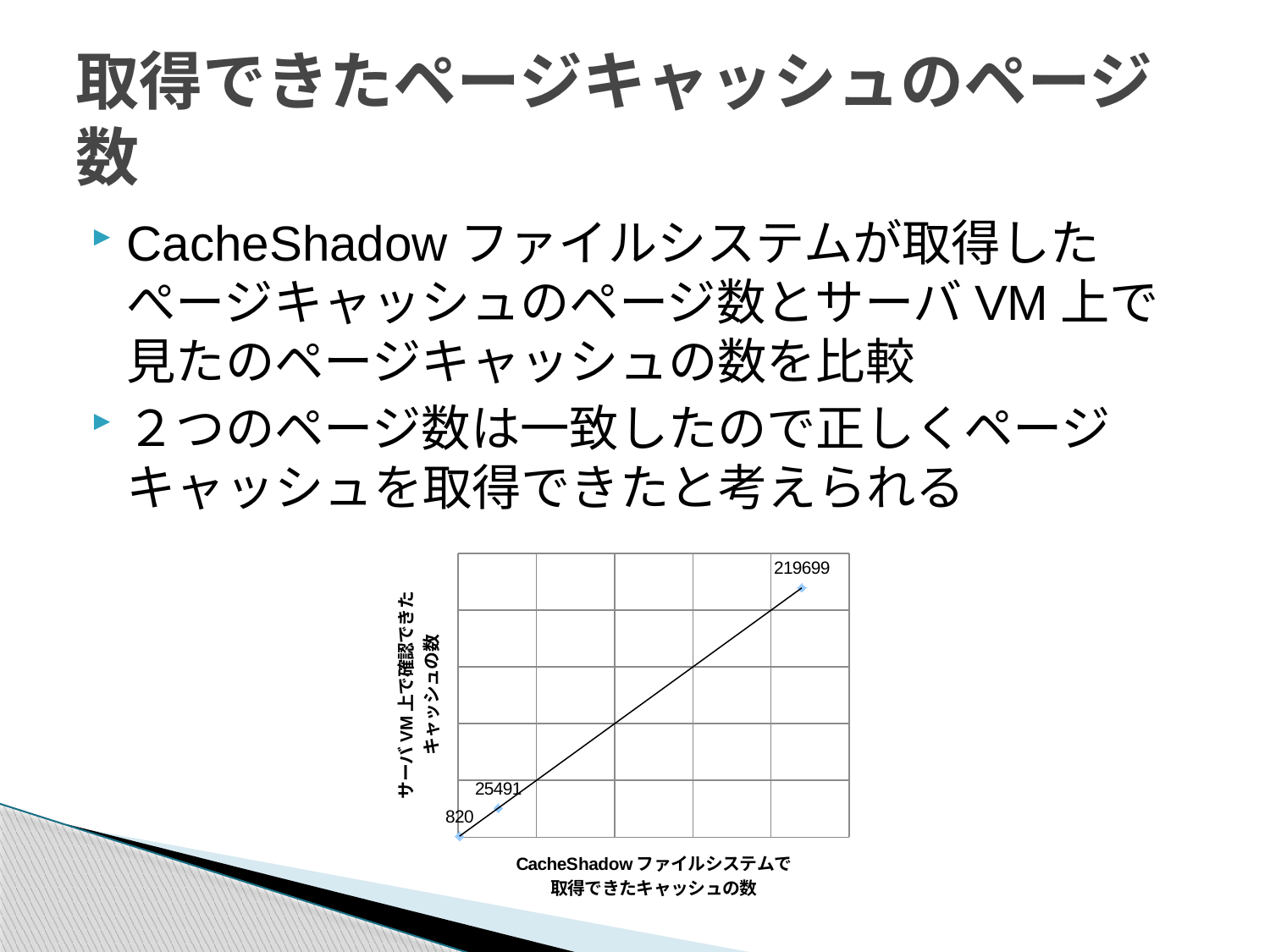

# 取得できたページキャッシュのページ数
CacheShadowファイルシステムが取得したぺージキャッシュのページ数とサーバVM上で見たのページキャッシュの数を比較
２つのページ数は一致したので正しくページキャッシュを取得できたと考えられる

### Chart

| Category |  |
|---|---|